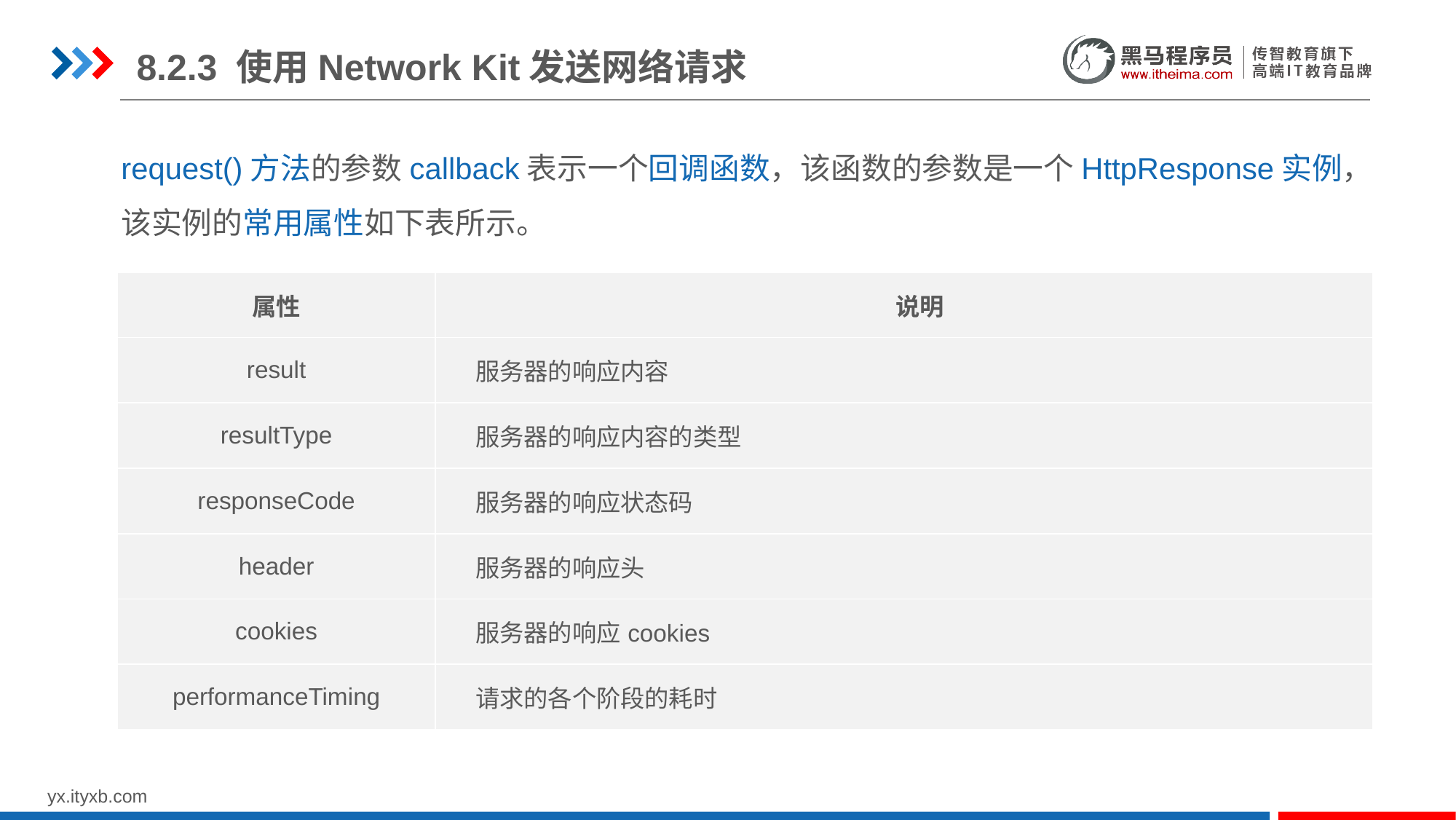

8.2.3 使用Network Kit发送网络请求
request()方法的参数callback表示一个回调函数，该函数的参数是一个HttpResponse实例，该实例的常用属性如下表所示。
| 属性 | 说明 |
| --- | --- |
| result | 服务器的响应内容 |
| resultType | 服务器的响应内容的类型 |
| responseCode | 服务器的响应状态码 |
| header | 服务器的响应头 |
| cookies | 服务器的响应cookies |
| performanceTiming | 请求的各个阶段的耗时 |